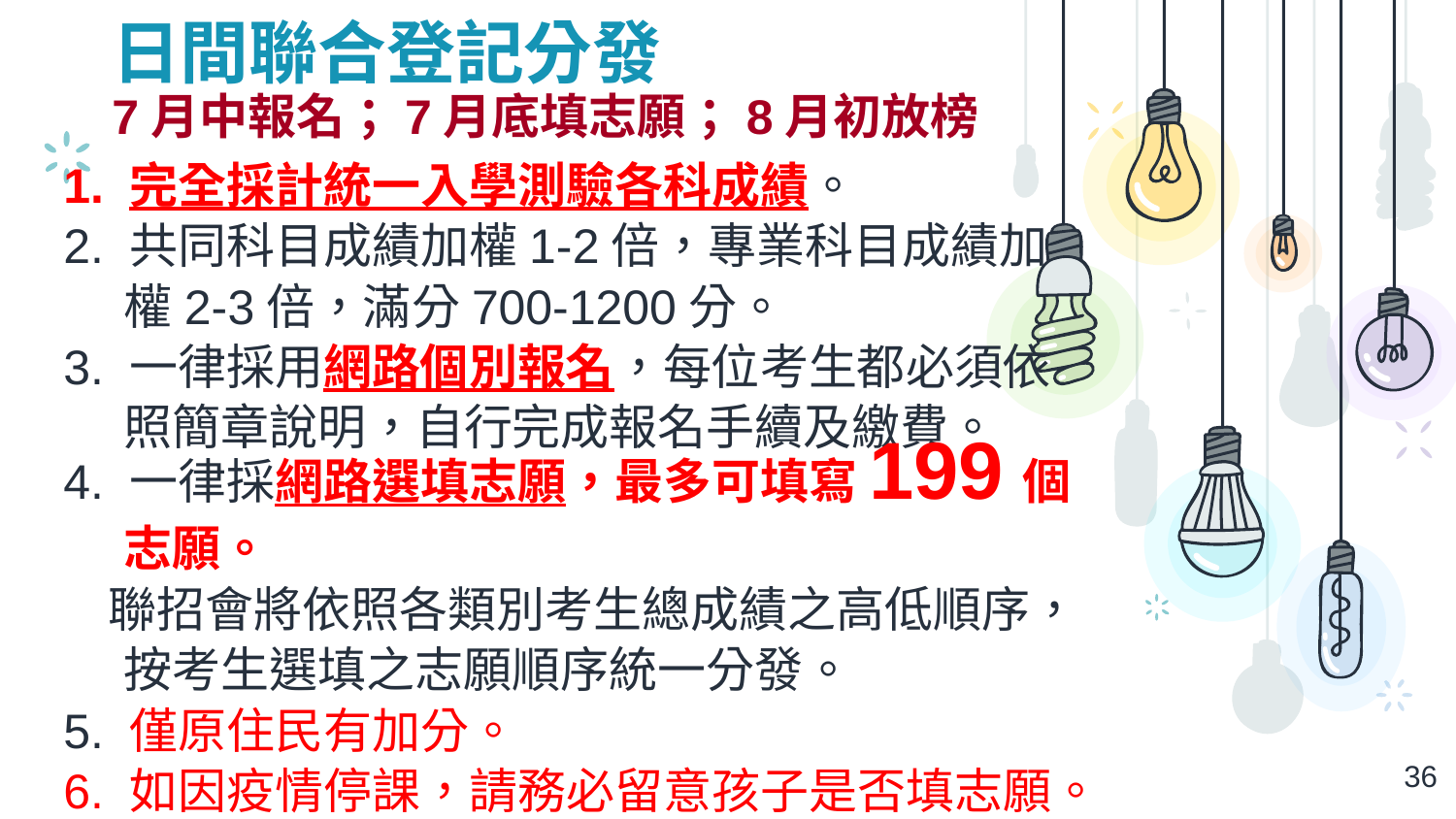

# 日間聯合登記分發 7月中報名；7月底填志願；8月初放榜
1. 完全採計統一入學測驗各科成績。
2. 共同科目成績加權1-2倍，專業科目成績加權2-3倍，滿分700-1200分。
3. 一律採用網路個別報名，每位考生都必須依照簡章說明，自行完成報名手續及繳費。
4. 一律採網路選填志願，最多可填寫199個志願。
   聯招會將依照各類別考生總成績之高低順序，按考生選填之志願順序統一分發。
5. 僅原住民有加分。
6. 如因疫情停課，請務必留意孩子是否填志願。

36